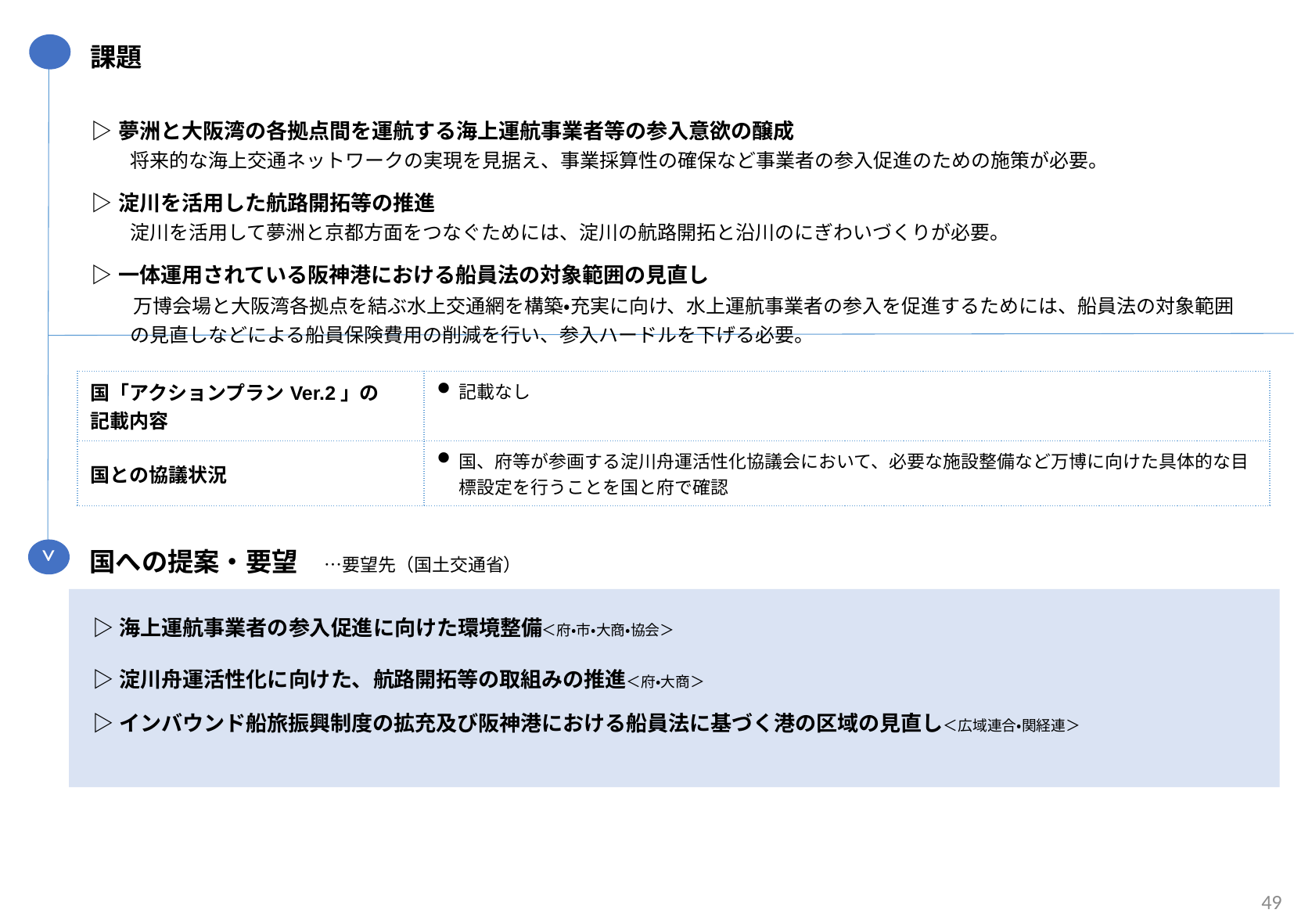

課題
| ▷夢洲と大阪湾の各拠点間を運航する海上運航事業者等の参入意欲の醸成 　　将来的な海上交通ネットワークの実現を見据え、事業採算性の確保など事業者の参入促進のための施策が必要。 |
| --- |
| ▷淀川を活用した航路開拓等の推進 　　淀川を活用して夢洲と京都方面をつなぐためには、淀川の航路開拓と沿川のにぎわいづくりが必要。 |
| ▷一体運用されている阪神港における船員法の対象範囲の見直し 　　万博会場と大阪湾各拠点を結ぶ水上交通網を構築・充実に向け、水上運航事業者の参入を促進するためには、船員法の対象範囲 　　の見直しなどによる船員保険費用の削減を行い、参入ハードルを下げる必要。 |
| 国「アクションプランVer.2」の 記載内容 | 記載なし |
| --- | --- |
| 国との協議状況 | 国、府等が参画する淀川舟運活性化協議会において、必要な施設整備など万博に向けた具体的な目標設定を行うことを国と府で確認 |
>

国への提案・要望　…要望先（国土交通省）

| ▷海上運航事業者の参入促進に向けた環境整備＜府・市・大商・協会＞ |
| --- |
| ▷淀川舟運活性化に向けた、航路開拓等の取組みの推進＜府・大商＞ |
| ▷インバウンド船旅振興制度の拡充及び阪神港における船員法に基づく港の区域の見直し＜広域連合・関経連＞ |
49